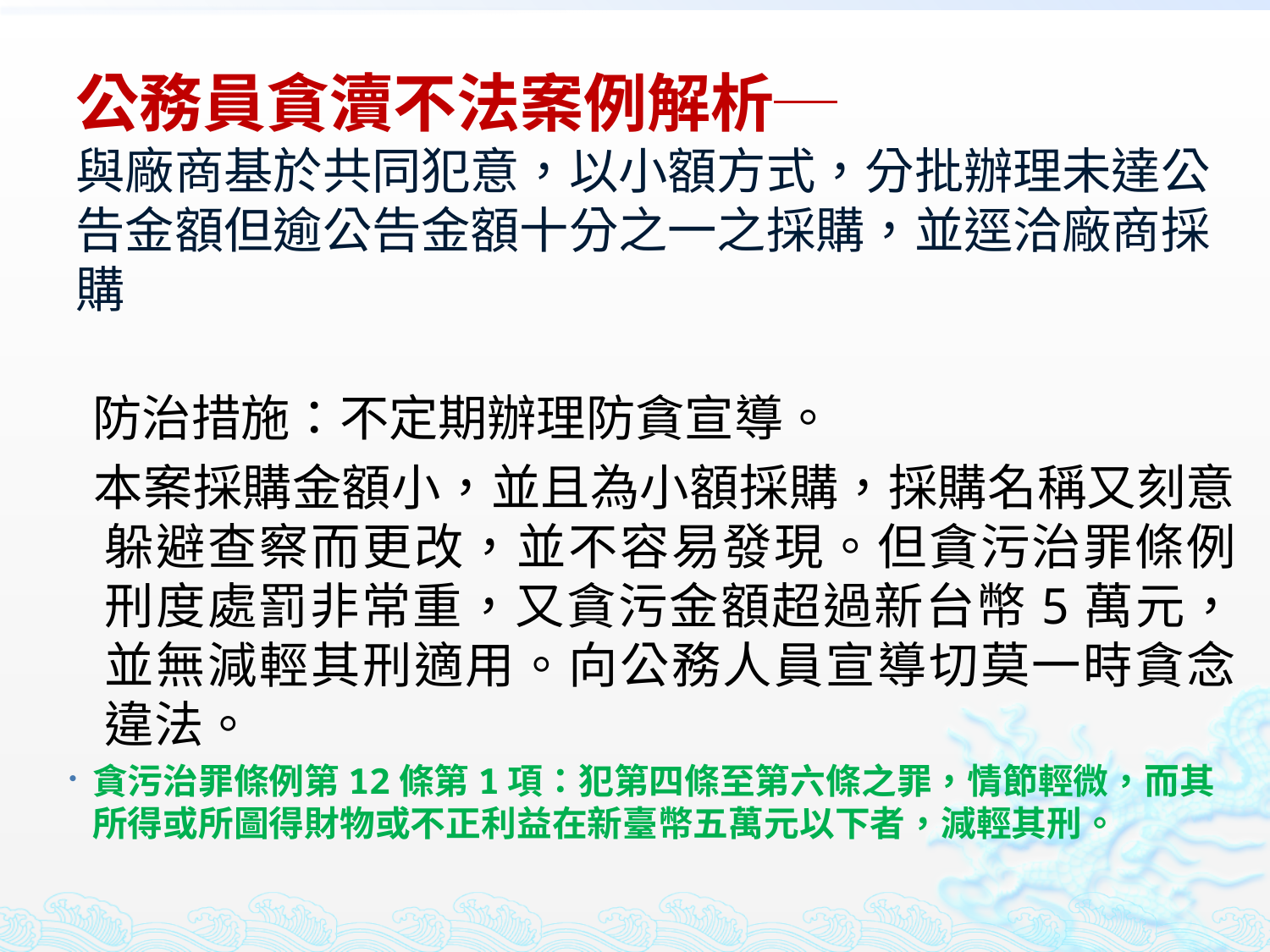

# 公務員貪瀆不法案例解析─ 與廠商基於共同犯意，以小額方式，分批辦理未達公告金額但逾公告金額十分之一之採購，並逕洽廠商採購
 防治措施：不定期辦理防貪宣導。
 本案採購金額小，並且為小額採購，採購名稱又刻意躲避查察而更改，並不容易發現。但貪污治罪條例刑度處罰非常重，又貪污金額超過新台幣5萬元，並無減輕其刑適用。向公務人員宣導切莫一時貪念違法。
貪污治罪條例第12條第1項：犯第四條至第六條之罪，情節輕微，而其所得或所圖得財物或不正利益在新臺幣五萬元以下者，減輕其刑。